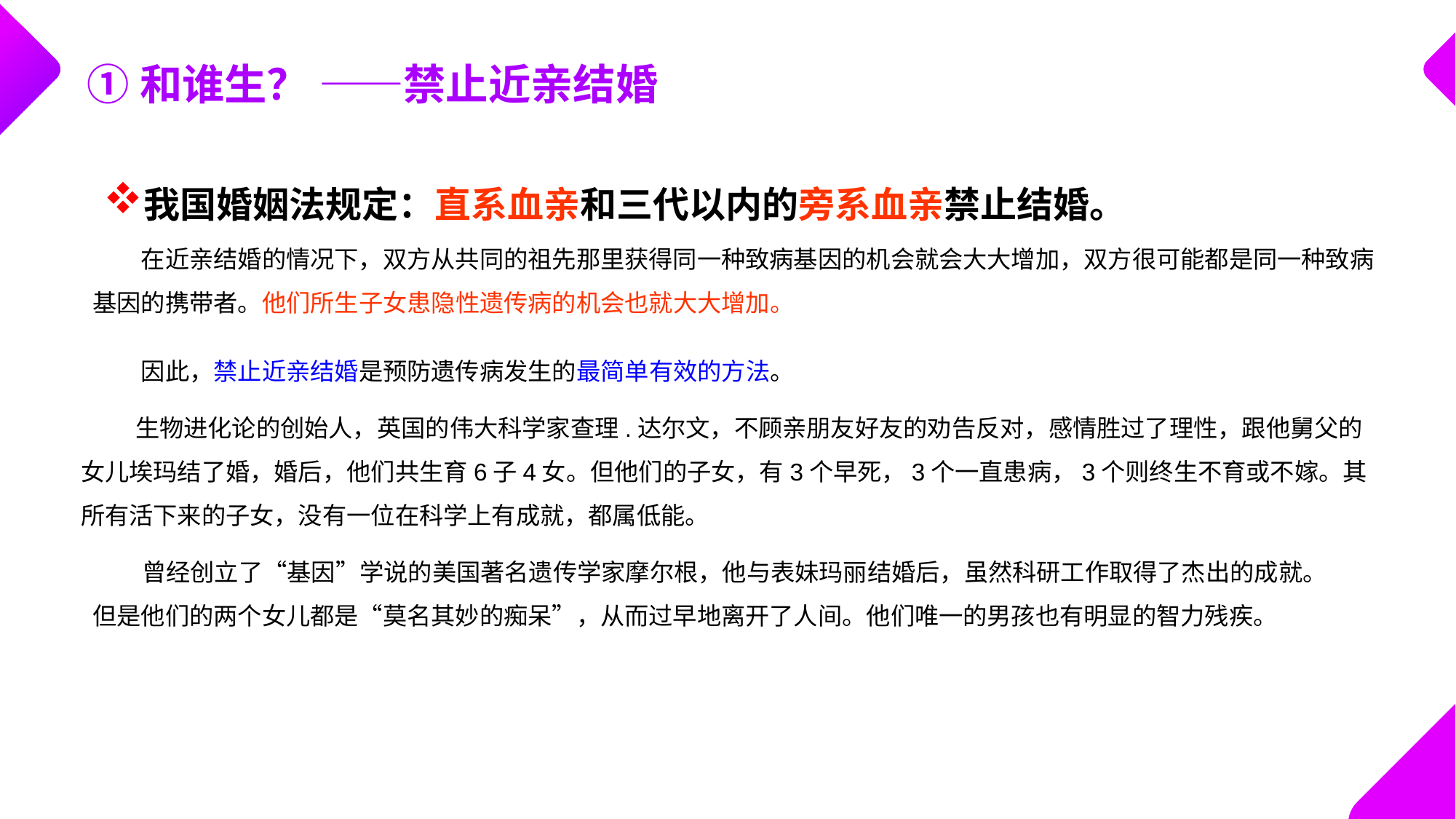

①和谁生？ ——禁止近亲结婚
我国婚姻法规定：直系血亲和三代以内的旁系血亲禁止结婚。
　　在近亲结婚的情况下，双方从共同的祖先那里获得同一种致病基因的机会就会大大增加，双方很可能都是同一种致病基因的携带者。他们所生子女患隐性遗传病的机会也就大大增加。
　　因此，禁止近亲结婚是预防遗传病发生的最简单有效的方法。
生物进化论的创始人，英国的伟大科学家查理.达尔文，不顾亲朋友好友的劝告反对，感情胜过了理性，跟他舅父的女儿埃玛结了婚，婚后，他们共生育6子4女。但他们的子女，有3个早死，3个一直患病，3个则终生不育或不嫁。其所有活下来的子女，没有一位在科学上有成就，都属低能。
        曾经创立了“基因”学说的美国著名遗传学家摩尔根，他与表妹玛丽结婚后，虽然科研工作取得了杰出的成就。但是他们的两个女儿都是“莫名其妙的痴呆”，从而过早地离开了人间。他们唯一的男孩也有明显的智力残疾。